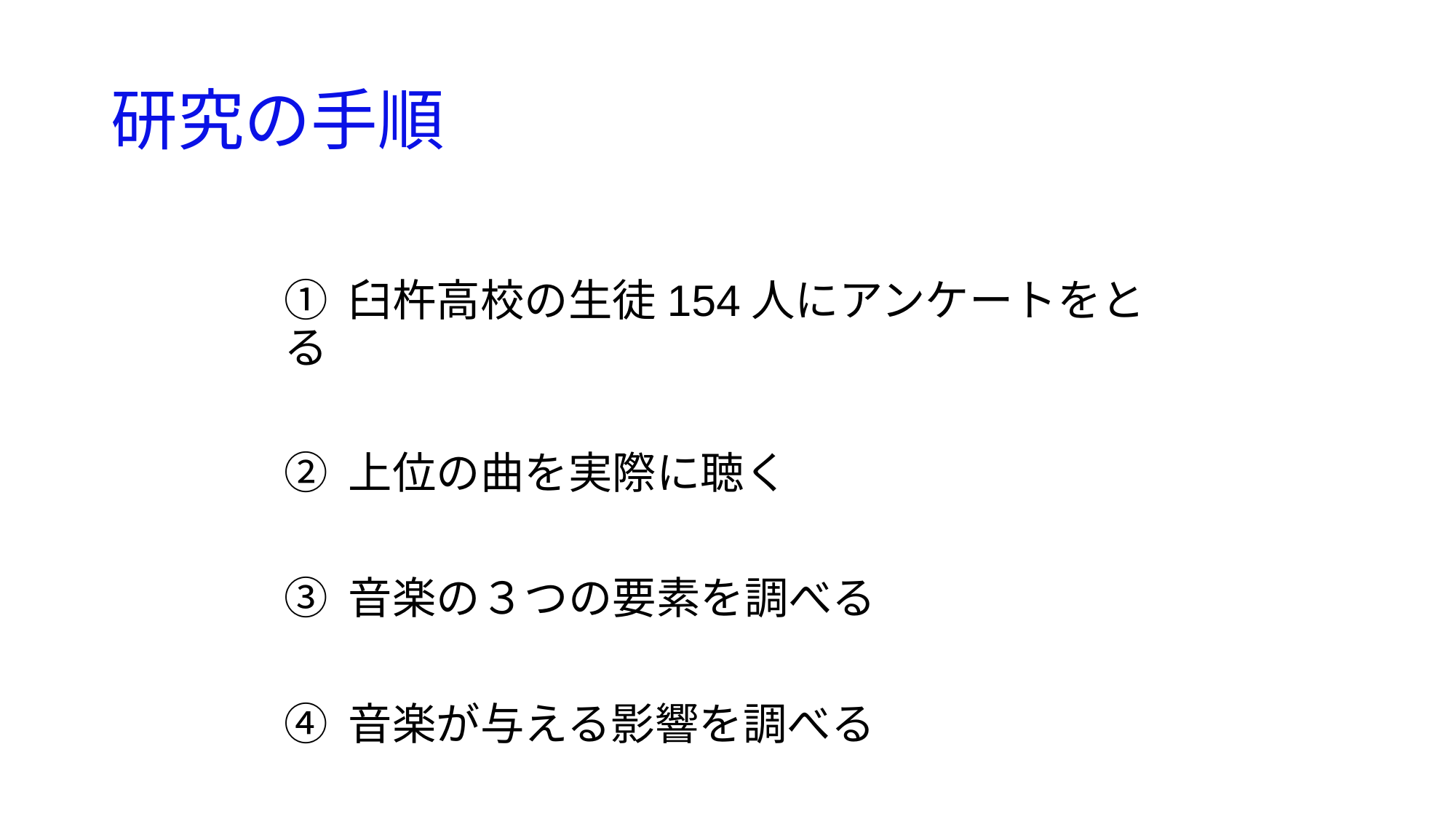

# 研究の手順
① 臼杵高校の生徒154人にアンケートをとる

② 上位の曲を実際に聴く

③ 音楽の３つの要素を調べる

④ 音楽が与える影響を調べる